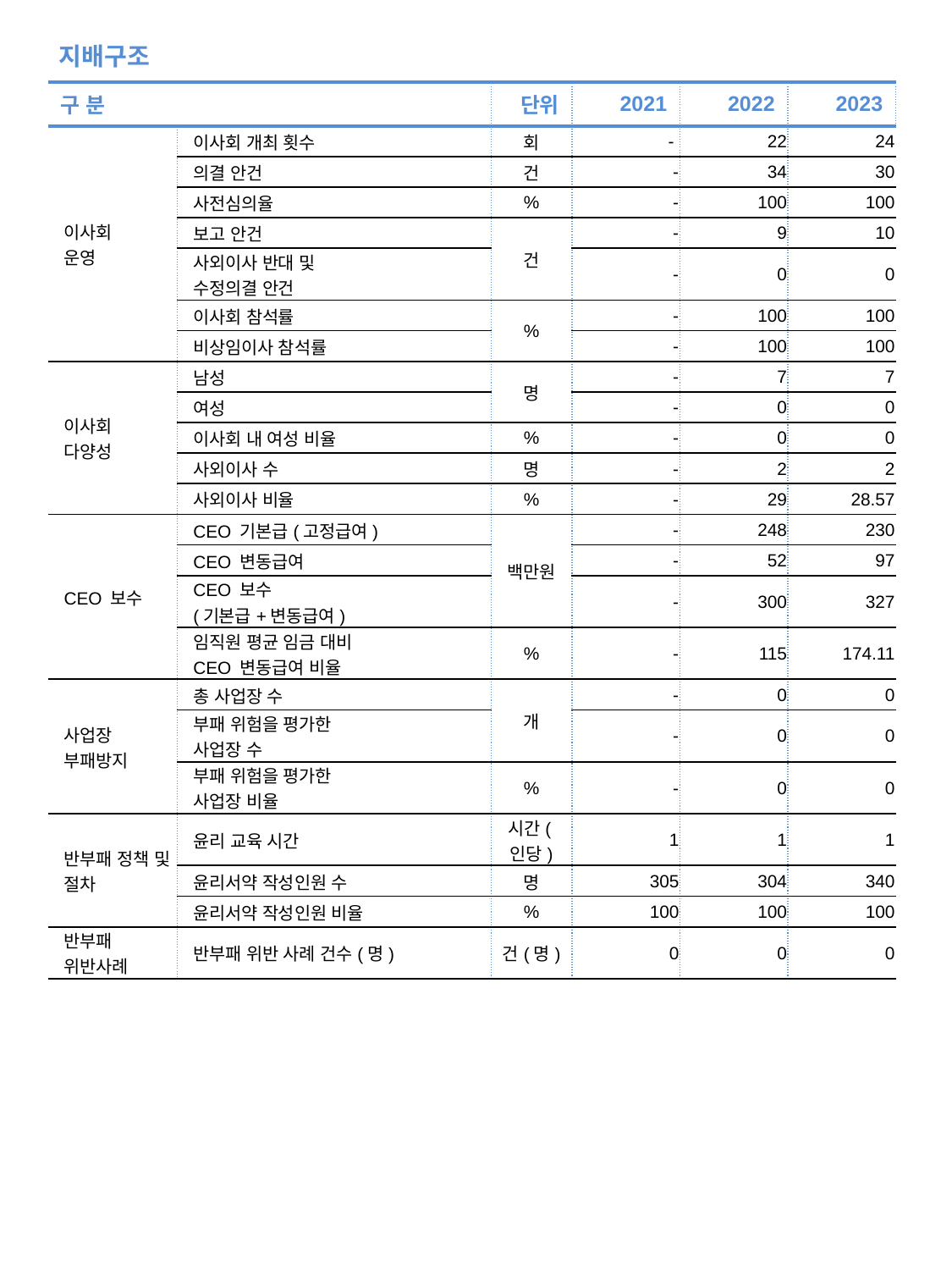

지배구조
| 구 분 |  | 단위 | 2021 | 2022 | 2023 |
| --- | --- | --- | --- | --- | --- |
| 이사회 운영 | 이사회 개최 횟수 | 회 | - | 22 | 24 |
|  | 의결 안건 | 건 | - | 34 | 30 |
|  | 사전심의율 | % | - | 100 | 100 |
|  | 보고 안건 | 건 | - | 9 | 10 |
|  | 사외이사 반대 및 수정의결 안건 |  | - | 0 | 0 |
|  | 이사회 참석률 | % | - | 100 | 100 |
|  | 비상임이사 참석률 |  | - | 100 | 100 |
| 이사회 다양성 | 남성 | 명 | - | 7 | 7 |
|  | 여성 |  | - | 0 | 0 |
|  | 이사회 내 여성 비율 | % | - | 0 | 0 |
|  | 사외이사 수 | 명 | - | 2 | 2 |
|  | 사외이사 비율 | % | - | 29 | 28.57 |
| CEO 보수 | CEO 기본급(고정급여) | 백만원 | - | 248 | 230 |
|  | CEO 변동급여 |  | - | 52 | 97 |
|  | CEO 보수 (기본급+변동급여) |  | - | 300 | 327 |
|  | 임직원 평균 임금 대비 CEO 변동급여 비율 | % | - | 115 | 174.11 |
| 사업장 부패방지 | 총 사업장 수 | 개 | - | 0 | 0 |
|  | 부패 위험을 평가한 사업장 수 |  | - | 0 | 0 |
|  | 부패 위험을 평가한 사업장 비율 | % | - | 0 | 0 |
| 반부패 정책 및 절차 | 윤리 교육 시간 | 시간(인당) | 1 | 1 | 1 |
|  | 윤리서약 작성인원 수 | 명 | 305 | 304 | 340 |
|  | 윤리서약 작성인원 비율 | % | 100 | 100 | 100 |
| 반부패 위반사례 | 반부패 위반 사례 건수(명) | 건(명) | 0 | 0 | 0 |